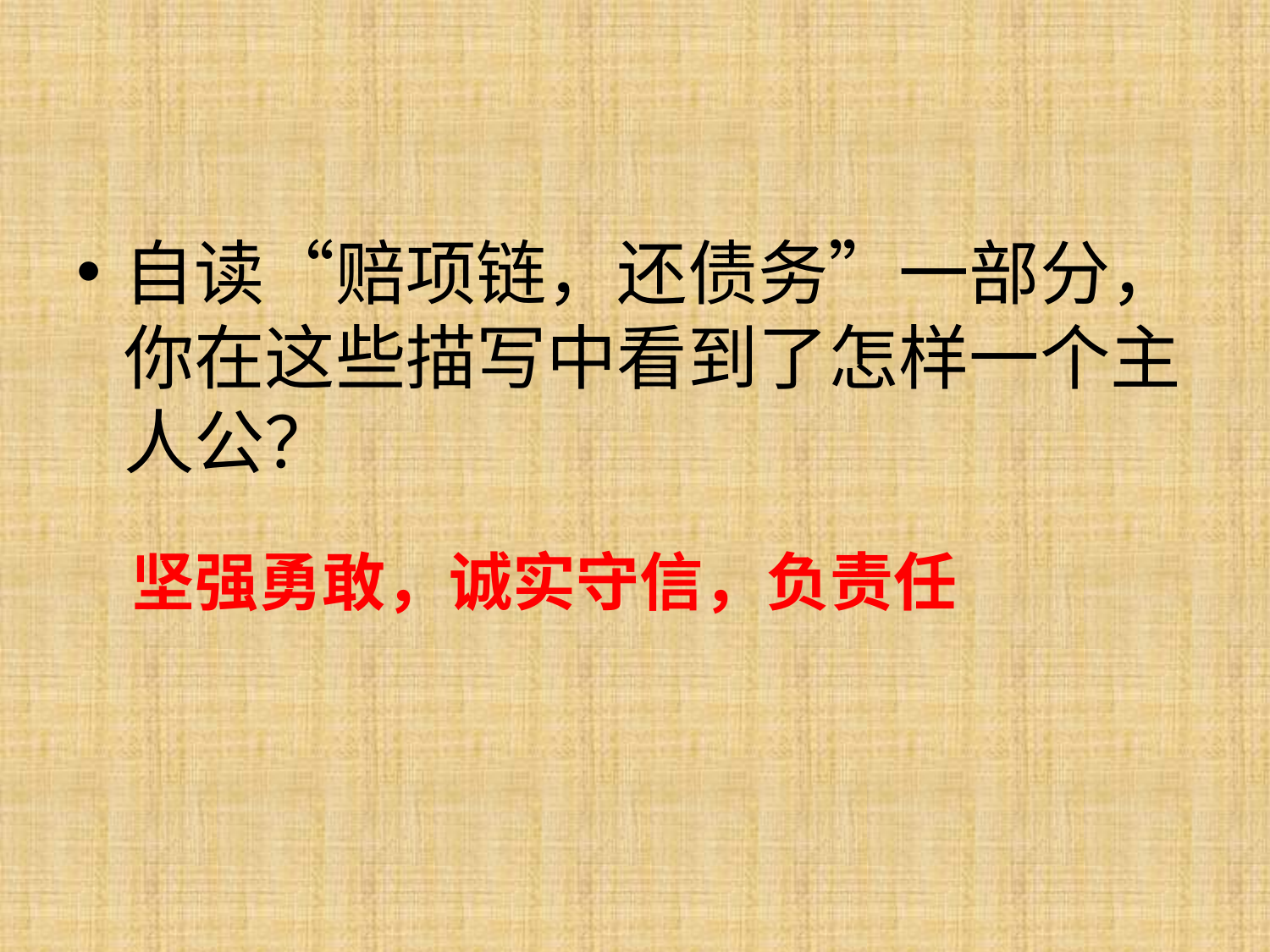

#
自读“赔项链，还债务”一部分，你在这些描写中看到了怎样一个主人公？
坚强勇敢，诚实守信，负责任